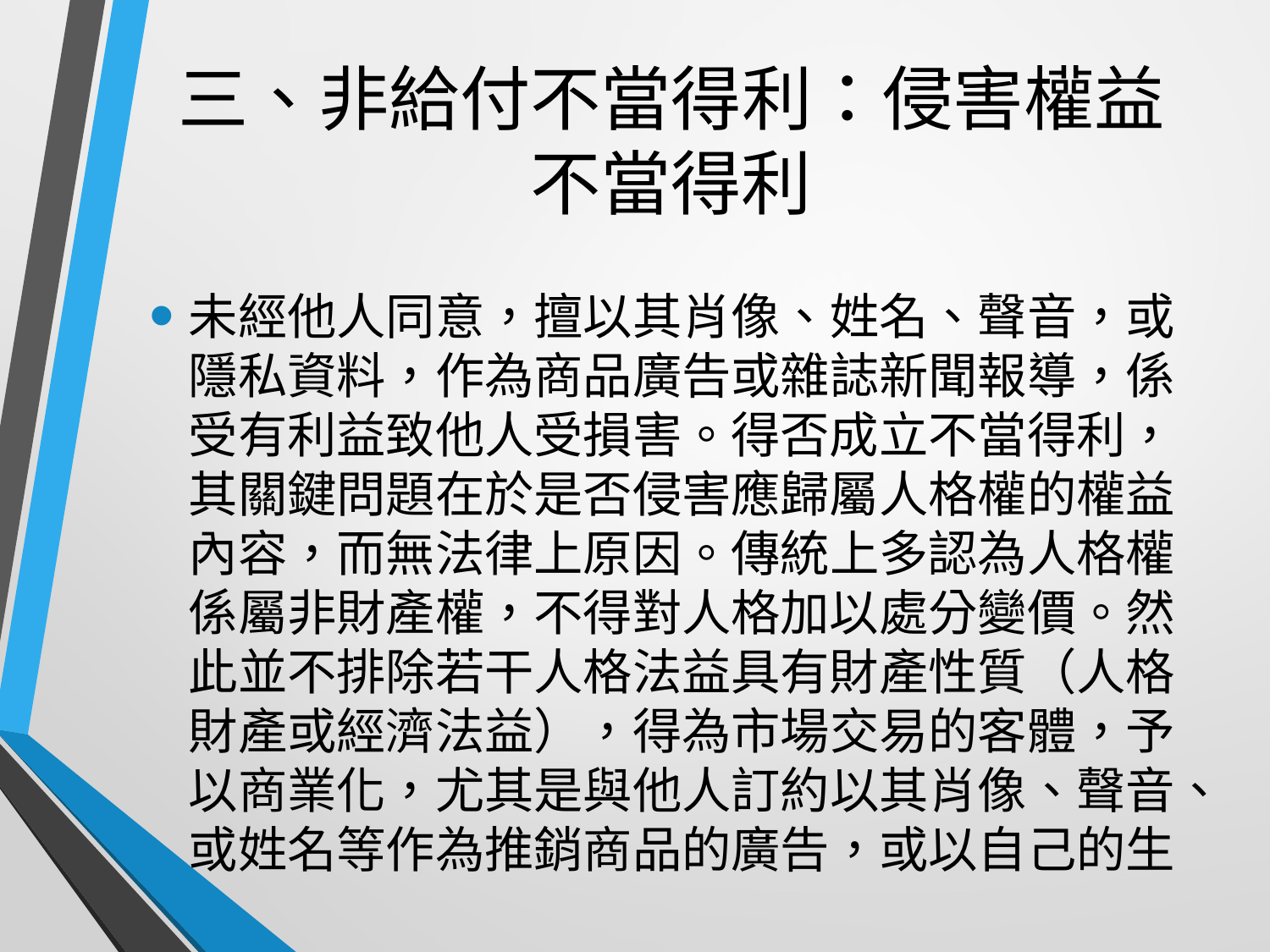

# 三、非給付不當得利：侵害權益不當得利
未經他人同意，擅以其肖像、姓名、聲音，或隱私資料，作為商品廣告或雜誌新聞報導，係受有利益致他人受損害。得否成立不當得利，其關鍵問題在於是否侵害應歸屬人格權的權益內容，而無法律上原因。傳統上多認為人格權係屬非財產權，不得對人格加以處分變價。然此並不排除若干人格法益具有財產性質（人格財產或經濟法益），得為市場交易的客體，予以商業化，尤其是與他人訂約以其肖像、聲音、或姓名等作為推銷商品的廣告，或以自己的生